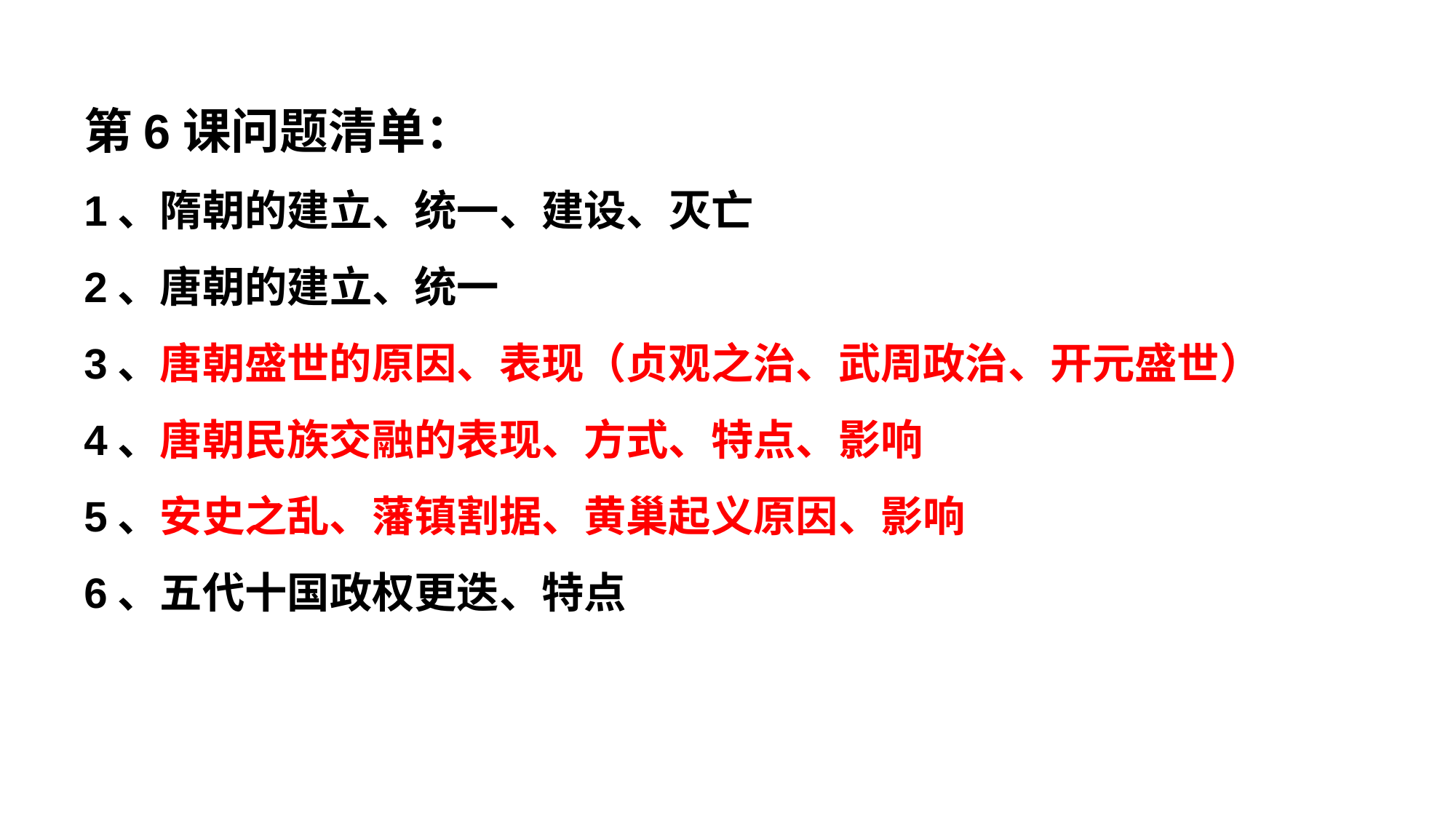

第6课问题清单：
1、隋朝的建立、统一、建设、灭亡
2、唐朝的建立、统一
3、唐朝盛世的原因、表现（贞观之治、武周政治、开元盛世）
4、唐朝民族交融的表现、方式、特点、影响
5、安史之乱、藩镇割据、黄巢起义原因、影响
6、五代十国政权更迭、特点